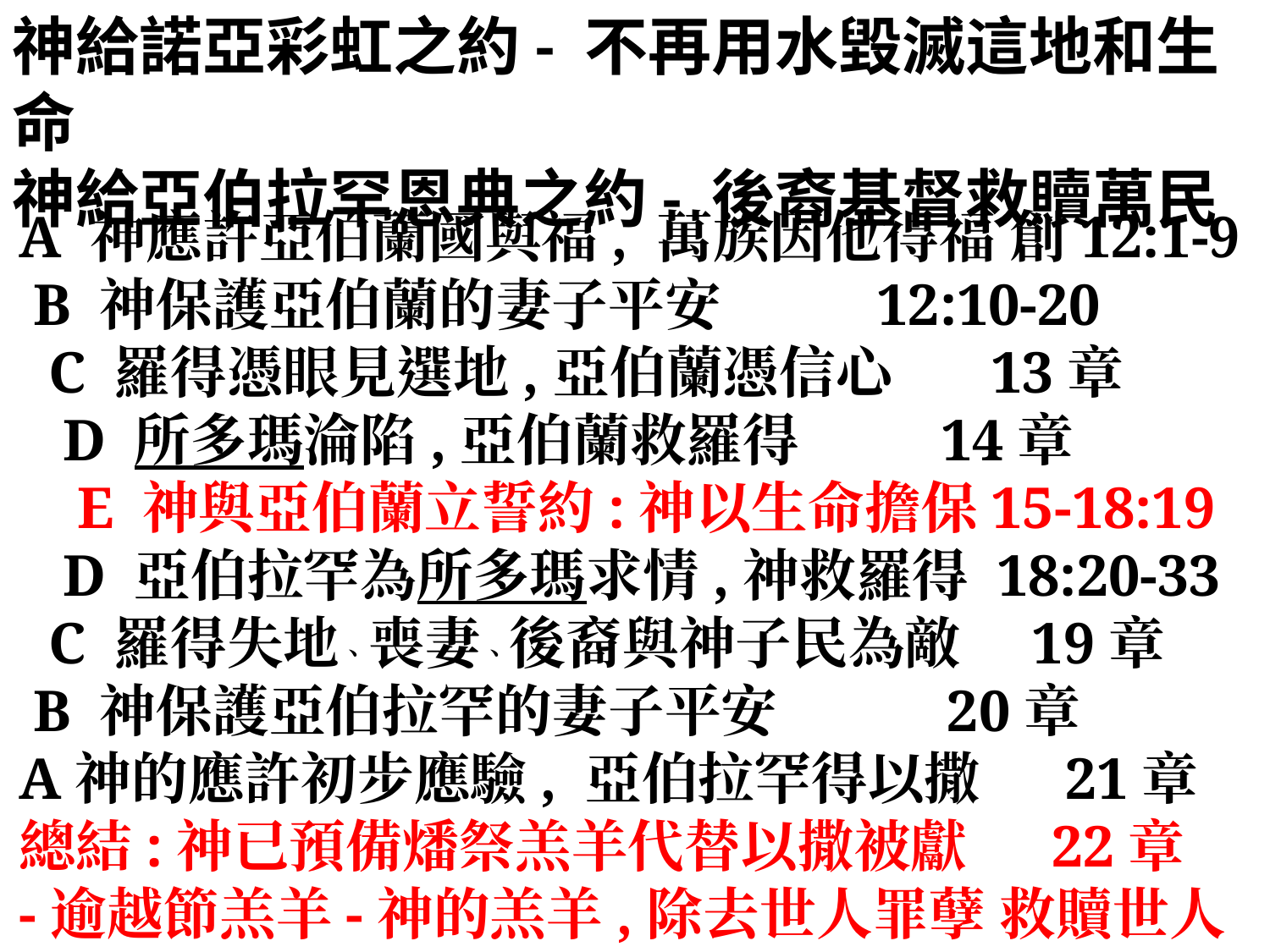

神給諾亞彩虹之約- 不再用水毀滅這地和生命
神給亞伯拉罕恩典之約- 後裔基督救贖萬民
A 神應許亞伯蘭國與福, 萬族因他得福 創12:1-9
 B 神保護亞伯蘭的妻子平安          12:10-20
  C 羅得憑眼見選地,亞伯蘭憑信心      13章
   D 所多瑪淪陷,亞伯蘭救羅得         14章
    E 神與亞伯蘭立誓約:神以生命擔保15-18:19
   D 亞伯拉罕為所多瑪求情,神救羅得 18:20-33
  C 羅得失地、喪妻、後裔與神子民為敵    19章
 B 神保護亞伯拉罕的妻子平安           20章
A神的應許初步應驗, 亞伯拉罕得以撒     21章
總結:神已預備燔祭羔羊代替以撒被獻     22章
-逾越節羔羊-神的羔羊,除去世人罪孽 救贖世人